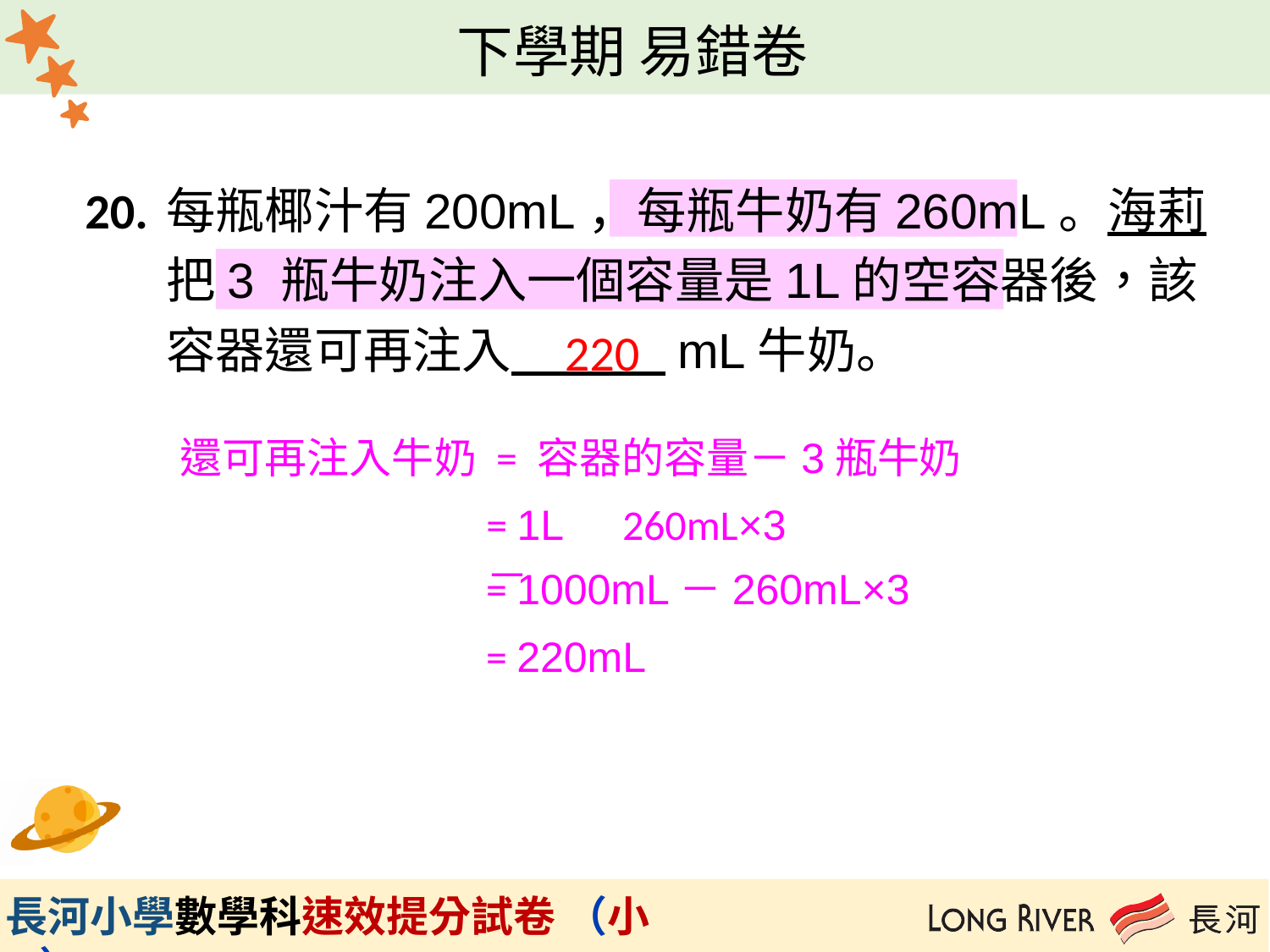

20.
每瓶椰汁有200mL，每瓶牛奶有260mL。海莉
把3 瓶牛奶注入一個容量是1L的空容器後，該
容器還可再注入              mL牛奶。

220
還可再注入牛奶 = 容器的容量－3瓶牛奶
260mL×3
= 1L－
= 1000mL－260mL×3
= 220mL